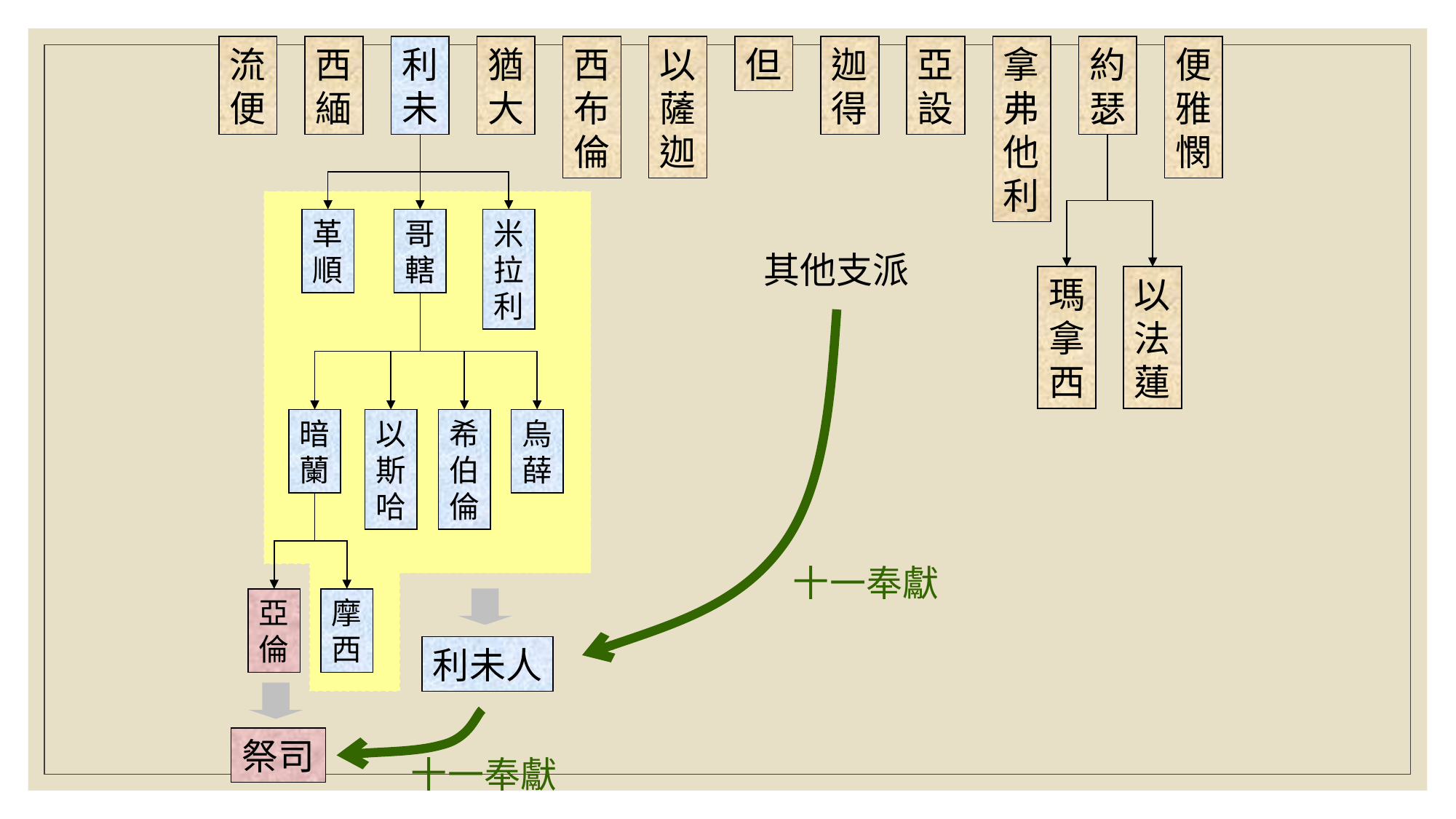

流
便
西
緬
利
未
猶
大
迦
得
亞
設
拿
弗
他
利
約
瑟
西
布
倫
以
薩
迦
但
便
雅
憫

革
順
哥
轄
米
拉
利
其他支派
瑪
拿
西
以
法
蓮

暗
蘭
以
斯
哈
希
伯
倫
烏
薛
十一奉獻

亞
倫
摩
西
利未人

祭司
十一奉獻